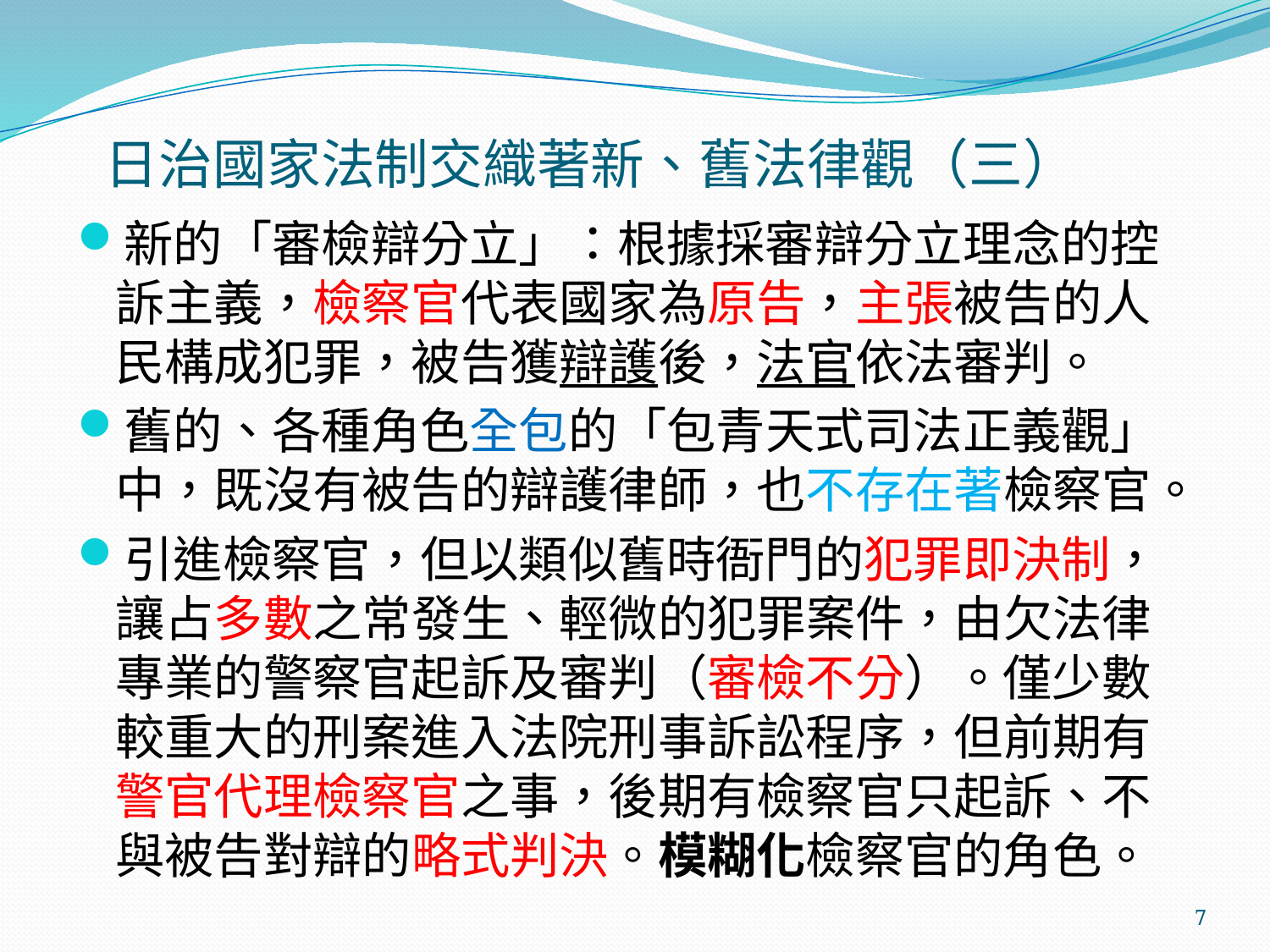

# 日治國家法制交織著新、舊法律觀（三）
新的「審檢辯分立」：根據採審辯分立理念的控訴主義，檢察官代表國家為原告，主張被告的人民構成犯罪，被告獲辯護後，法官依法審判。
舊的、各種角色全包的「包青天式司法正義觀」中，既沒有被告的辯護律師，也不存在著檢察官。
引進檢察官，但以類似舊時衙門的犯罪即決制，讓占多數之常發生、輕微的犯罪案件，由欠法律專業的警察官起訴及審判（審檢不分）。僅少數較重大的刑案進入法院刑事訴訟程序，但前期有警官代理檢察官之事，後期有檢察官只起訴、不與被告對辯的略式判決。模糊化檢察官的角色。

7